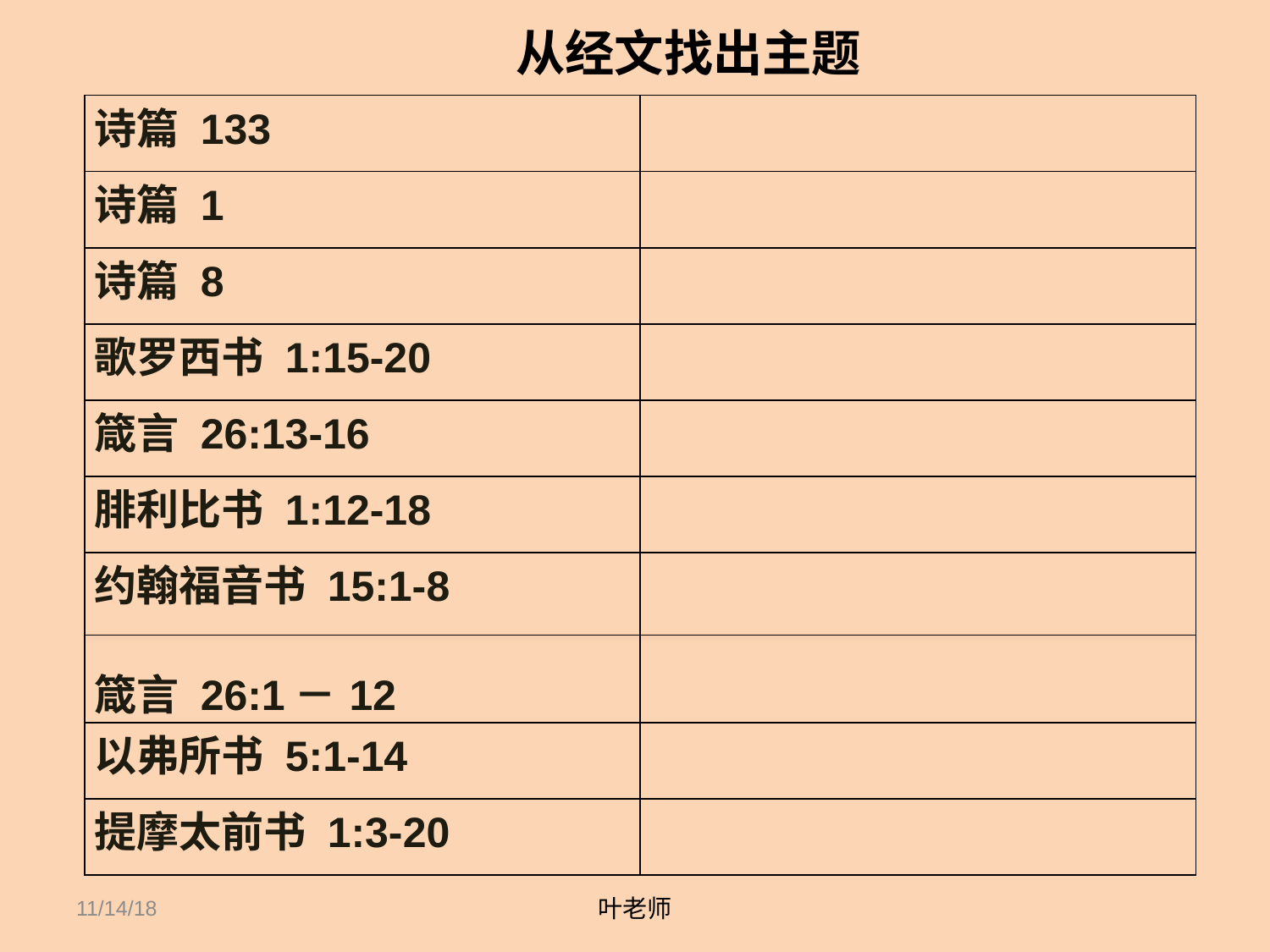

从经文找出主题

| 诗篇 133 |  |
| --- | --- |
| 诗篇 1 |  |
| 诗篇 8 |  |
| 歌罗西书 1:15-20 |  |
| 箴言 26:13-16 |  |
| 腓利比书 1:12-18 |  |
| 约翰福音书 15:1-8 箴言 26:1－12 |  |
| 以弗所书 5:1-14 |  |
| 提摩太前书 1:3-20 |  |
11/14/18
叶老师